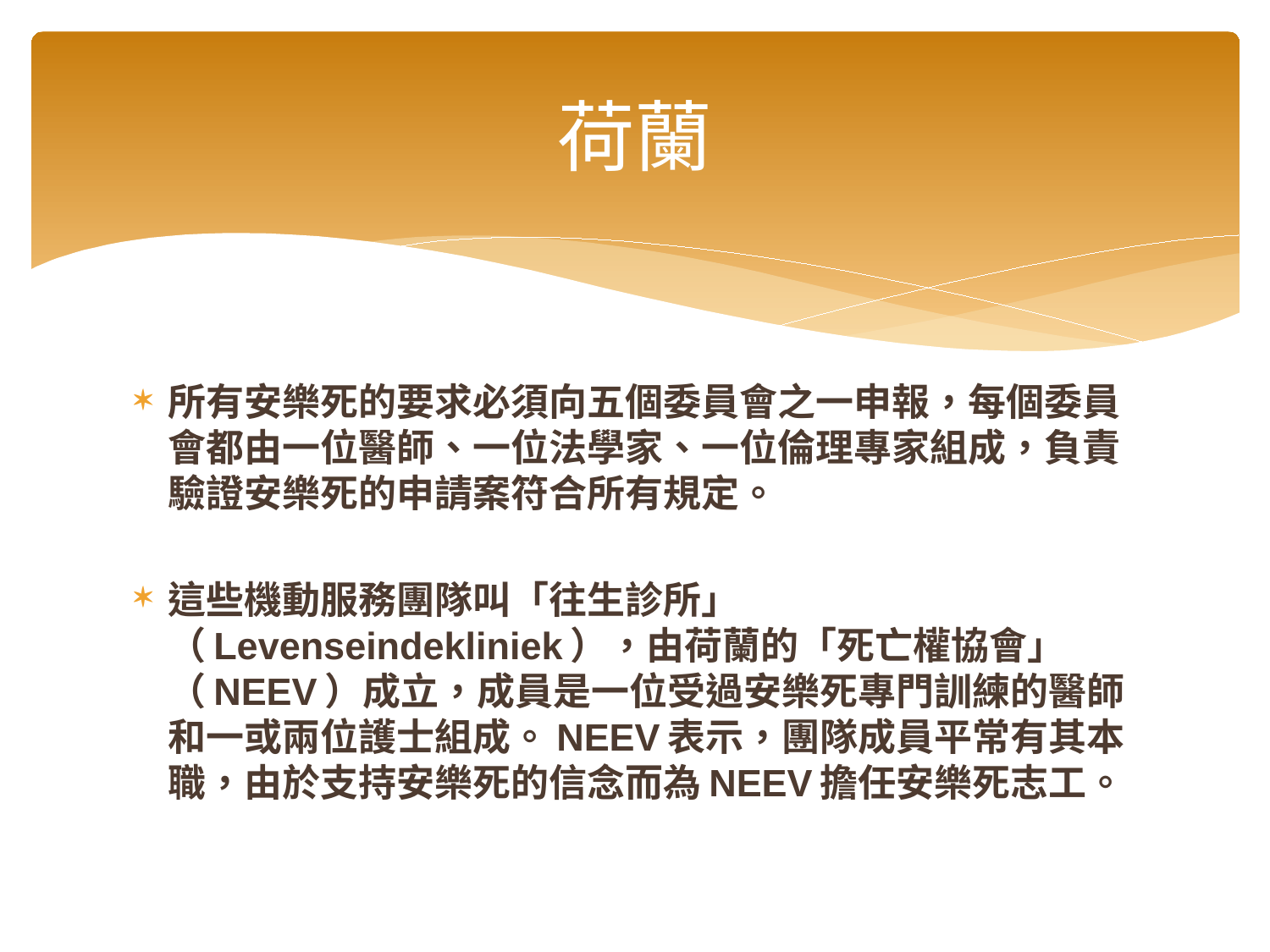

# 荷蘭
所有安樂死的要求必須向五個委員會之一申報，每個委員會都由一位醫師、一位法學家、一位倫理專家組成，負責驗證安樂死的申請案符合所有規定。

這些機動服務團隊叫「往生診所」 （Levenseindekliniek），由荷蘭的「死亡權協會」 （NEEV）成立，成員是一位受過安樂死專門訓練的醫師和一或兩位護士組成。NEEV表示，團隊成員平常有其本職，由於支持安樂死的信念而為NEEV擔任安樂死志工。